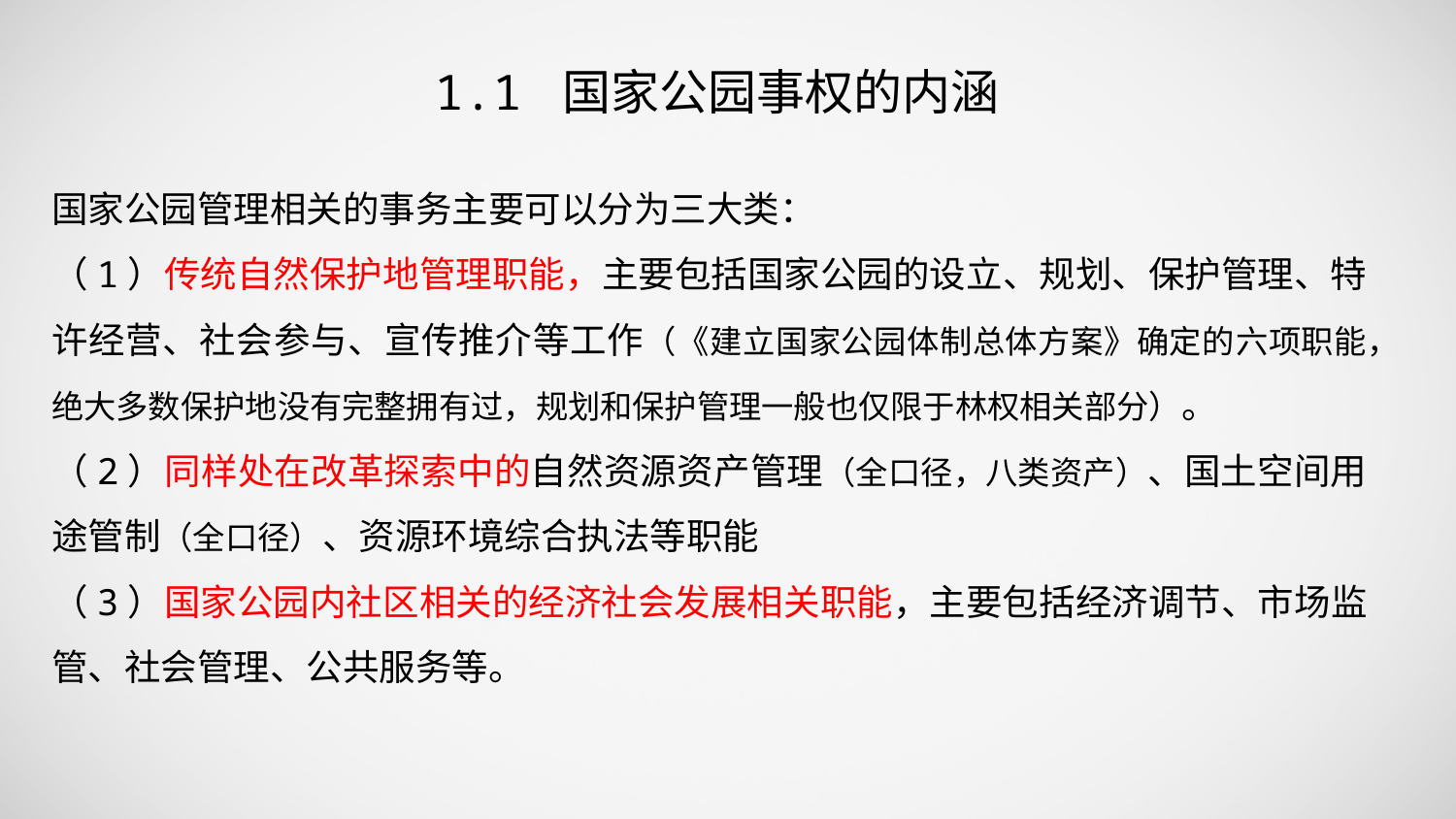

1.1 国家公园事权的内涵
国家公园管理相关的事务主要可以分为三大类：
（1）传统自然保护地管理职能，主要包括国家公园的设立、规划、保护管理、特许经营、社会参与、宣传推介等工作（《建立国家公园体制总体方案》确定的六项职能，绝大多数保护地没有完整拥有过，规划和保护管理一般也仅限于林权相关部分）。
（2）同样处在改革探索中的自然资源资产管理（全口径，八类资产）、国土空间用途管制（全口径）、资源环境综合执法等职能
（3）国家公园内社区相关的经济社会发展相关职能，主要包括经济调节、市场监管、社会管理、公共服务等。